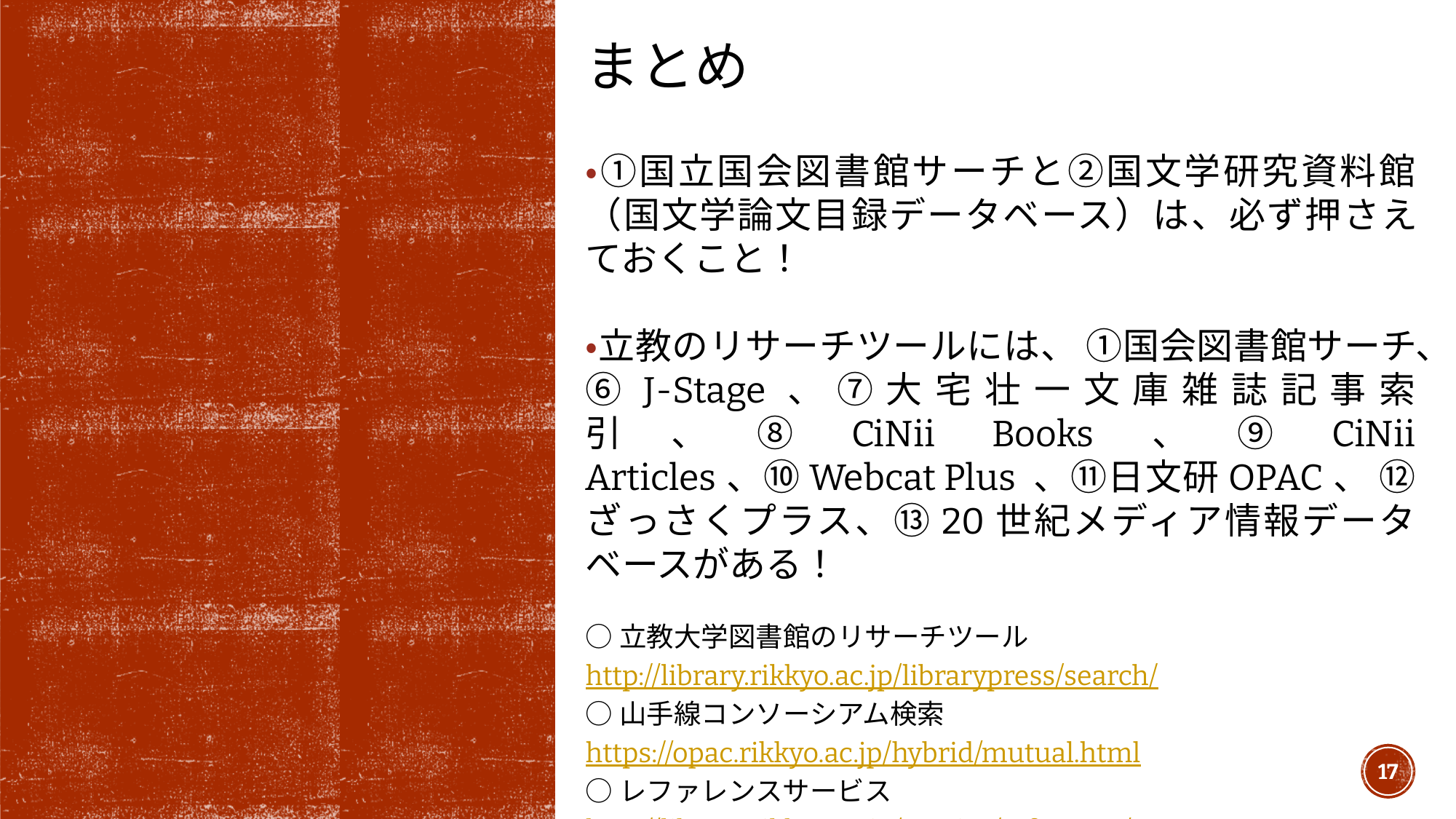

まとめ

・①国立国会図書館サーチと②国文学研究資料館（国文学論文目録データベース）は、必ず押さえておくこと！

・立教のリサーチツールには、 ①国会図書館サーチ、⑥J-Stage、⑦大宅壮一文庫雑誌記事索引、⑧CiNii Books、⑨CiNii Articles、⑩Webcat Plus 、⑪日文研OPAC、 ⑫ざっさくプラス、⑬20世紀メディア情報データベースがある！

○立教大学図書館のリサーチツール
http://library.rikkyo.ac.jp/librarypress/search/
○山手線コンソーシアム検索
https://opac.rikkyo.ac.jp/hybrid/mutual.html
○レファレンスサービス
http://library.rikkyo.ac.jp/service/reference/

17